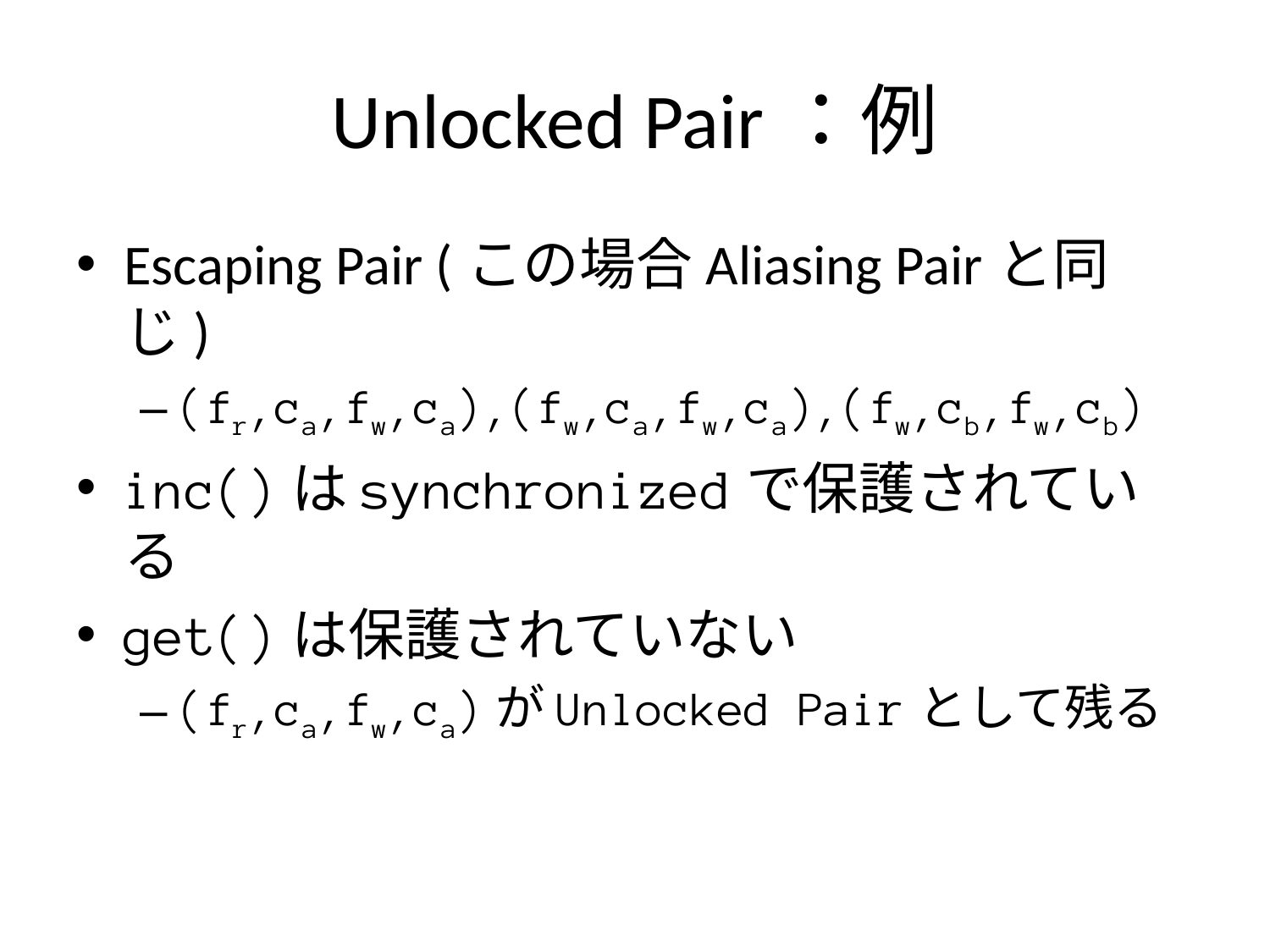

# Unlocked Pair：例
Escaping Pair (この場合Aliasing Pairと同じ)
(fr,ca,fw,ca),(fw,ca,fw,ca),(fw,cb,fw,cb)
inc()はsynchronizedで保護されている
get()は保護されていない
(fr,ca,fw,ca)がUnlocked Pairとして残る